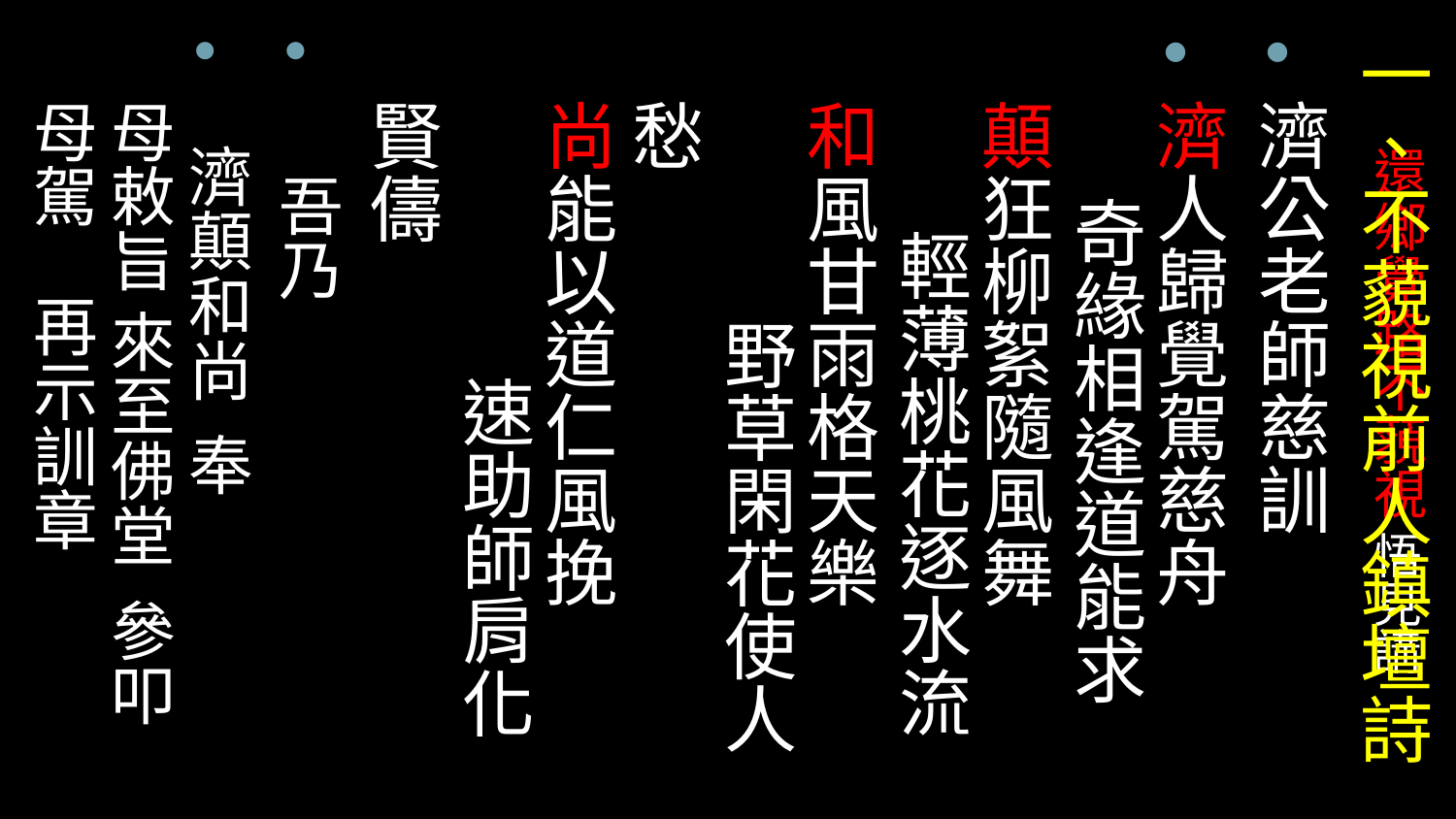

一、不藐視前人鎮壇詩
濟公老師慈訓
濟人歸覺駕慈舟　             奇緣相逢道能求
顛狂柳絮隨風舞　               輕薄桃花逐水流
和風甘雨格天樂                    　野草閑花使人愁
尚能以道仁風挽　                        速助師肩化賢儔
    吾乃
  濟顛和尚  奉
母敕旨 來至佛堂  參叩母駕　再示訓章
# 還鄉覺路不藐視 悟見講